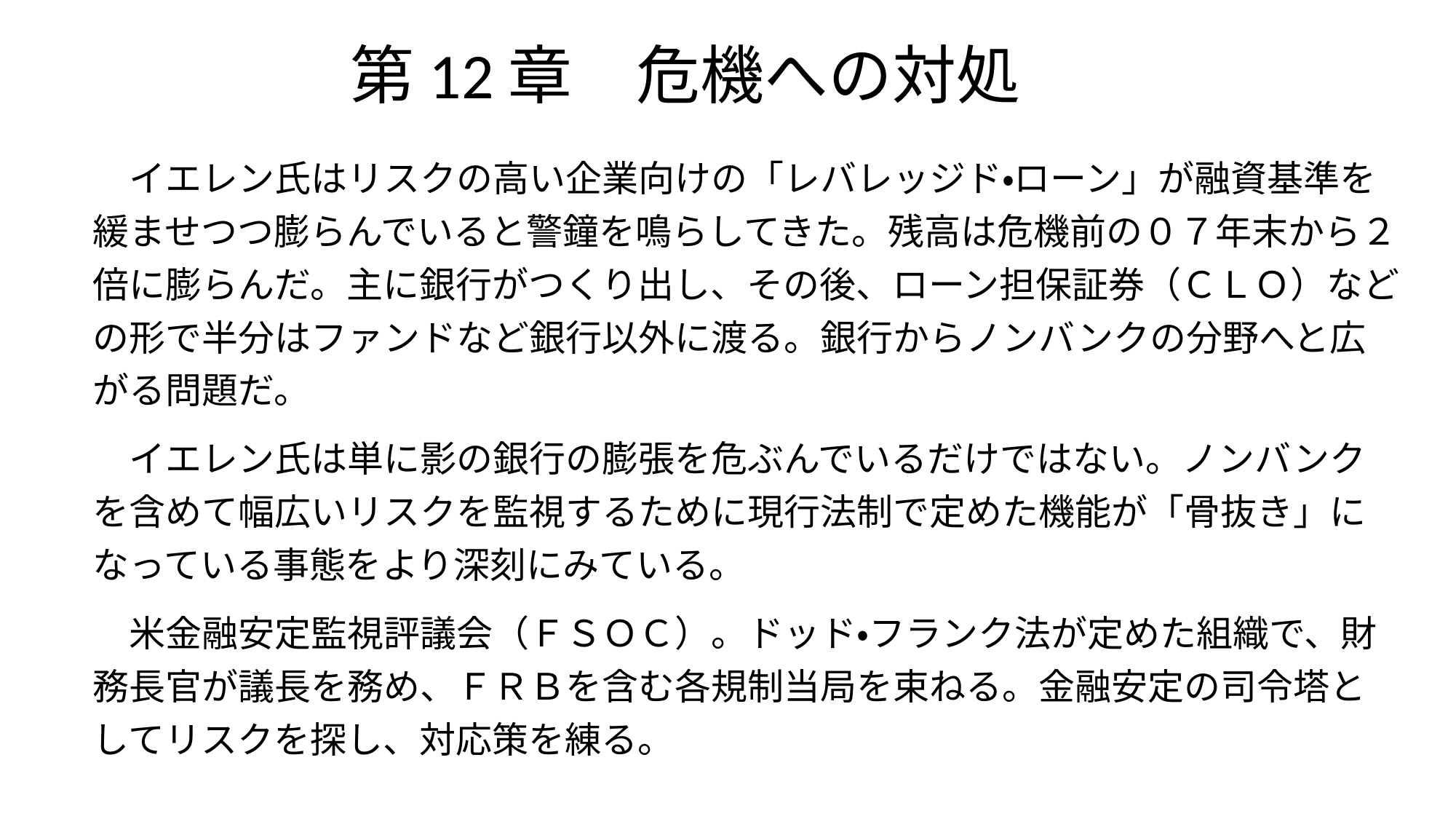

# 第12章　危機への対処
　イエレン氏はリスクの高い企業向けの「レバレッジド・ローン」が融資基準を緩ませつつ膨らんでいると警鐘を鳴らしてきた。残高は危機前の０７年末から２倍に膨らんだ。主に銀行がつくり出し、その後、ローン担保証券（ＣＬＯ）などの形で半分はファンドなど銀行以外に渡る。銀行からノンバンクの分野へと広がる問題だ。
　イエレン氏は単に影の銀行の膨張を危ぶんでいるだけではない。ノンバンクを含めて幅広いリスクを監視するために現行法制で定めた機能が「骨抜き」になっている事態をより深刻にみている。
　米金融安定監視評議会（ＦＳＯＣ）。ドッド・フランク法が定めた組織で、財務長官が議長を務め、ＦＲＢを含む各規制当局を束ねる。金融安定の司令塔としてリスクを探し、対応策を練る。